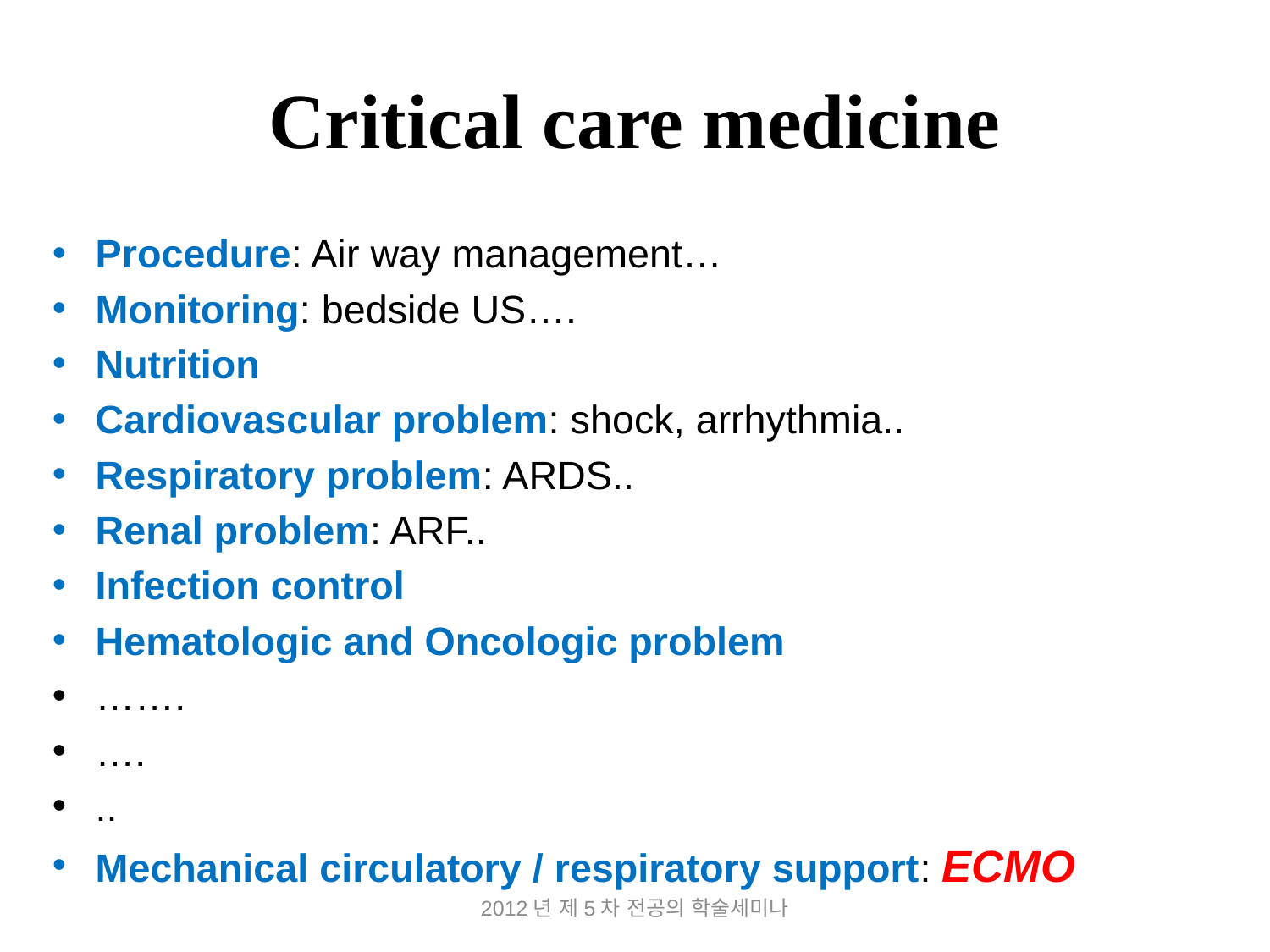

# Critical care medicine
Procedure: Air way management…
Monitoring: bedside US….
Nutrition
Cardiovascular problem: shock, arrhythmia..
Respiratory problem: ARDS..
Renal problem: ARF..
Infection control
Hematologic and Oncologic problem
…….
….
..
Mechanical circulatory / respiratory support: ECMO
2012년 제5차 전공의 학술세미나